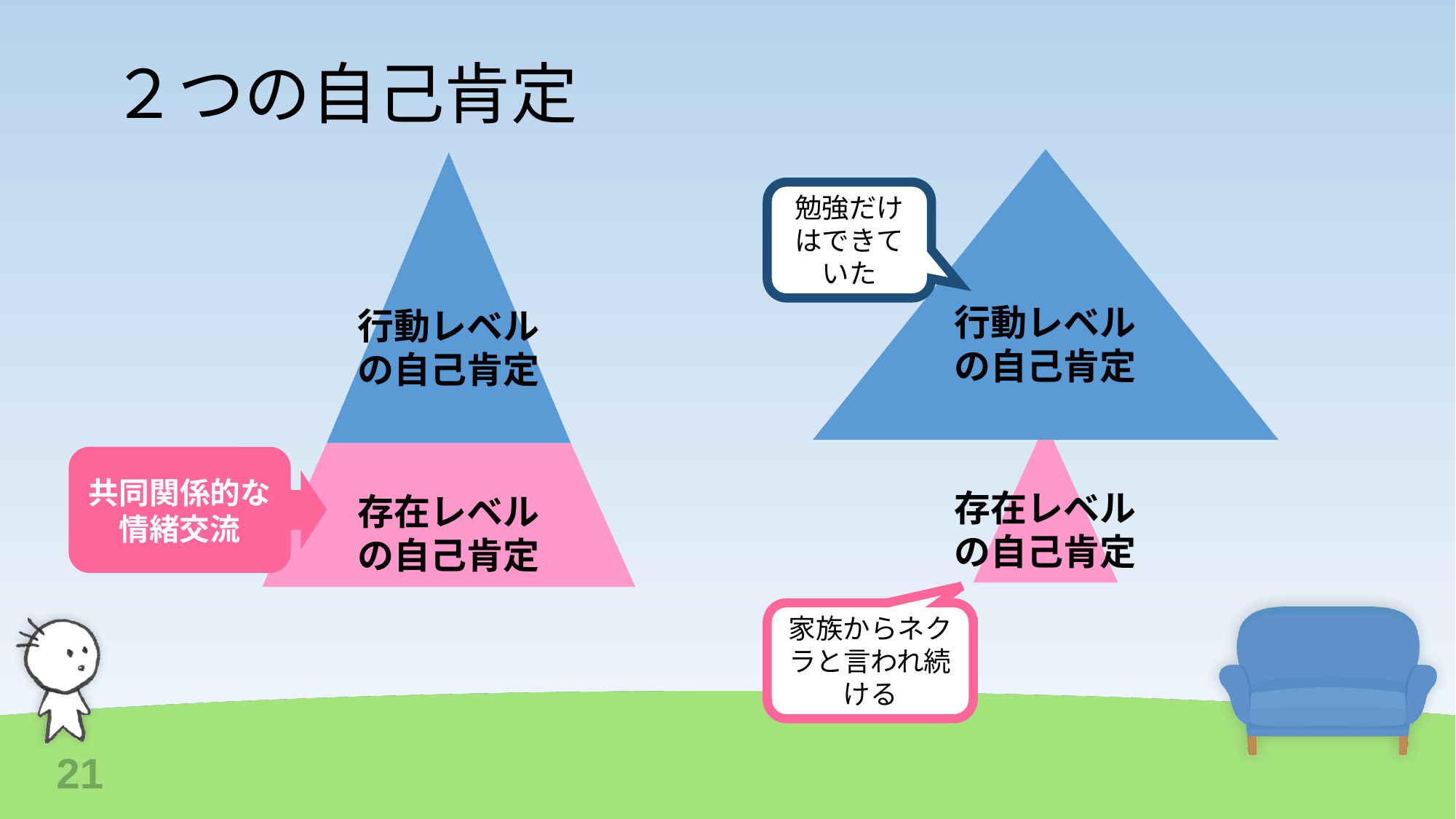

# ２つの自己肯定

勉強だけはできていた
行動レベル
の自己肯定
行動レベル
の自己肯定

共同関係的な
情緒交流

存在レベル
の自己肯定
存在レベル
の自己肯定
家族からネクラと言われ続ける
21